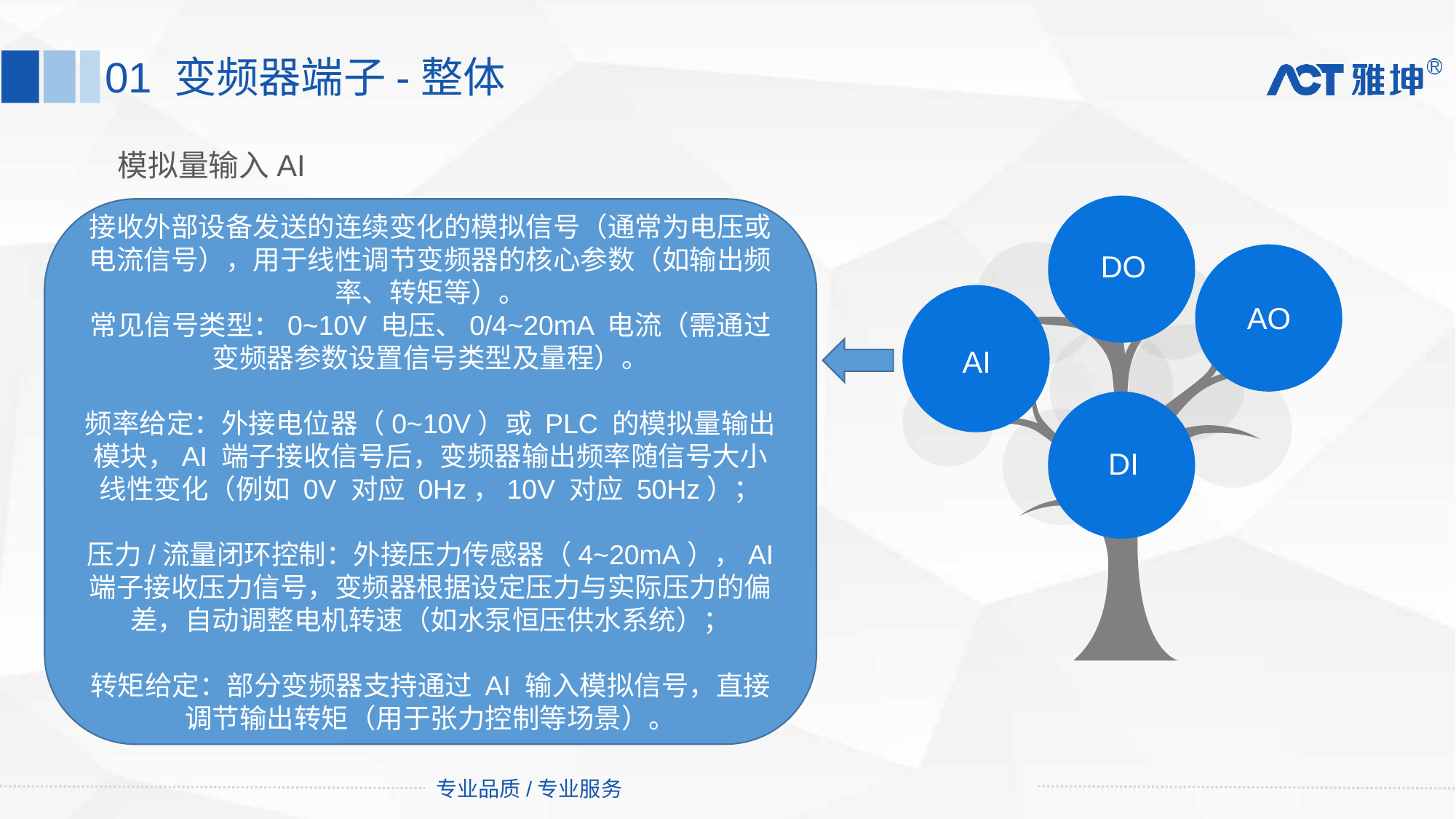

01 变频器端子-整体

模拟量输入AI

接收外部设备发送的连续变化的模拟信号（通常为电压或电流信号），用于线性调节变频器的核心参数（如输出频率、转矩等）。
常见信号类型：0~10V 电压、0/4~20mA 电流（需通过变频器参数设置信号类型及量程）。

频率给定：外接电位器（0~10V）或 PLC 的模拟量输出模块，AI 端子接收信号后，变频器输出频率随信号大小线性变化（例如 0V 对应 0Hz，10V 对应 50Hz）；

压力/流量闭环控制：外接压力传感器（4~20mA），AI 端子接收压力信号，变频器根据设定压力与实际压力的偏差，自动调整电机转速（如水泵恒压供水系统）；

转矩给定：部分变频器支持通过 AI 输入模拟信号，直接调节输出转矩（用于张力控制等场景）。

DO

AI
AO

DI